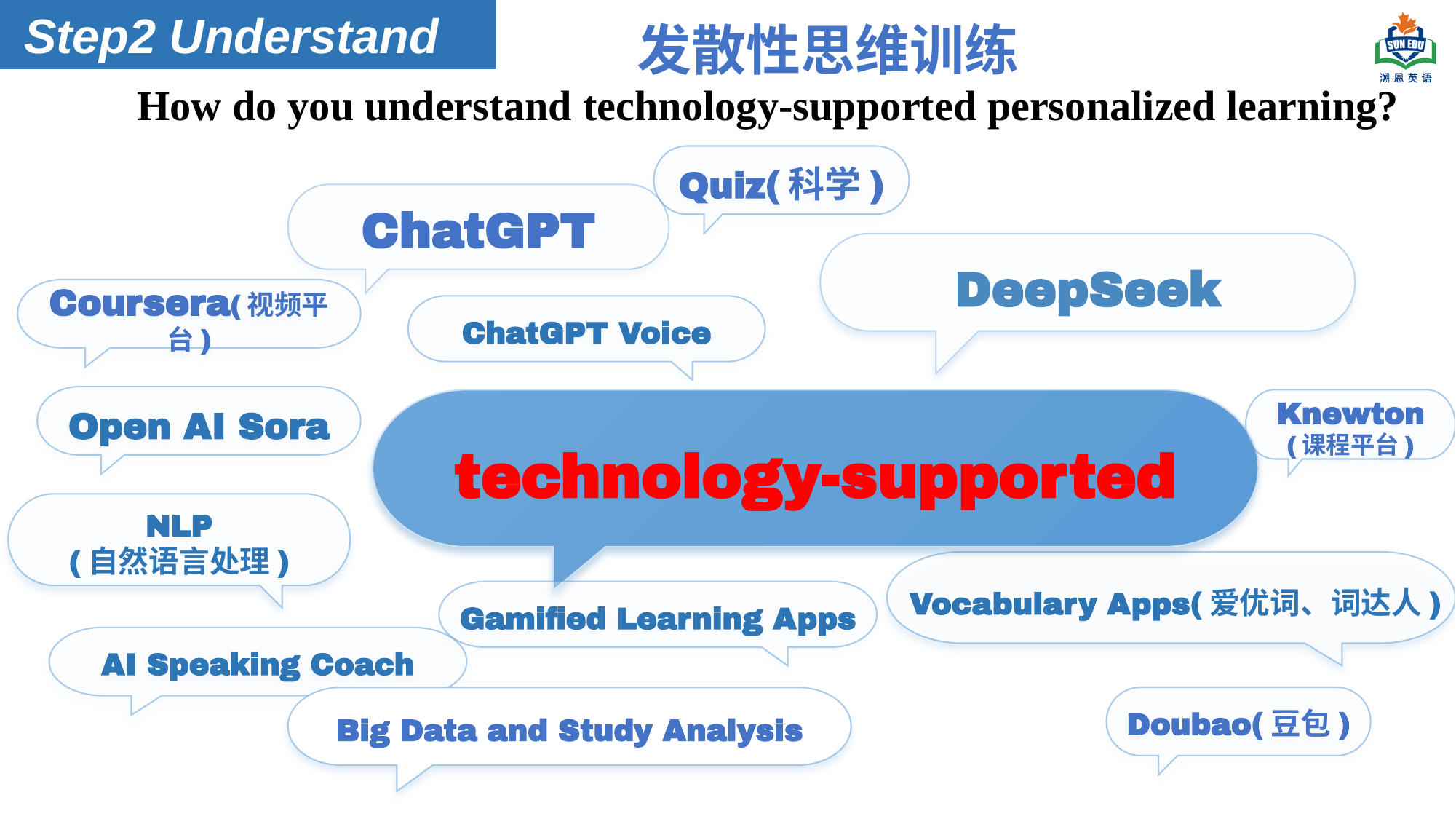

Step2 Understand
发散性思维训练
How do you understand technology-supported personalized learning?
Quiz(科学)
ChatGPT
DeepSeek
Coursera(视频平台)
ChatGPT Voice
Open AI Sora
technology-supported
Knewton
(课程平台)
NLP
(自然语言处理)
 Vocabulary Apps(爱优词、词达人)
Gamified Learning Apps
AI Speaking Coach
Doubao(豆包)
Big Data and Study Analysis